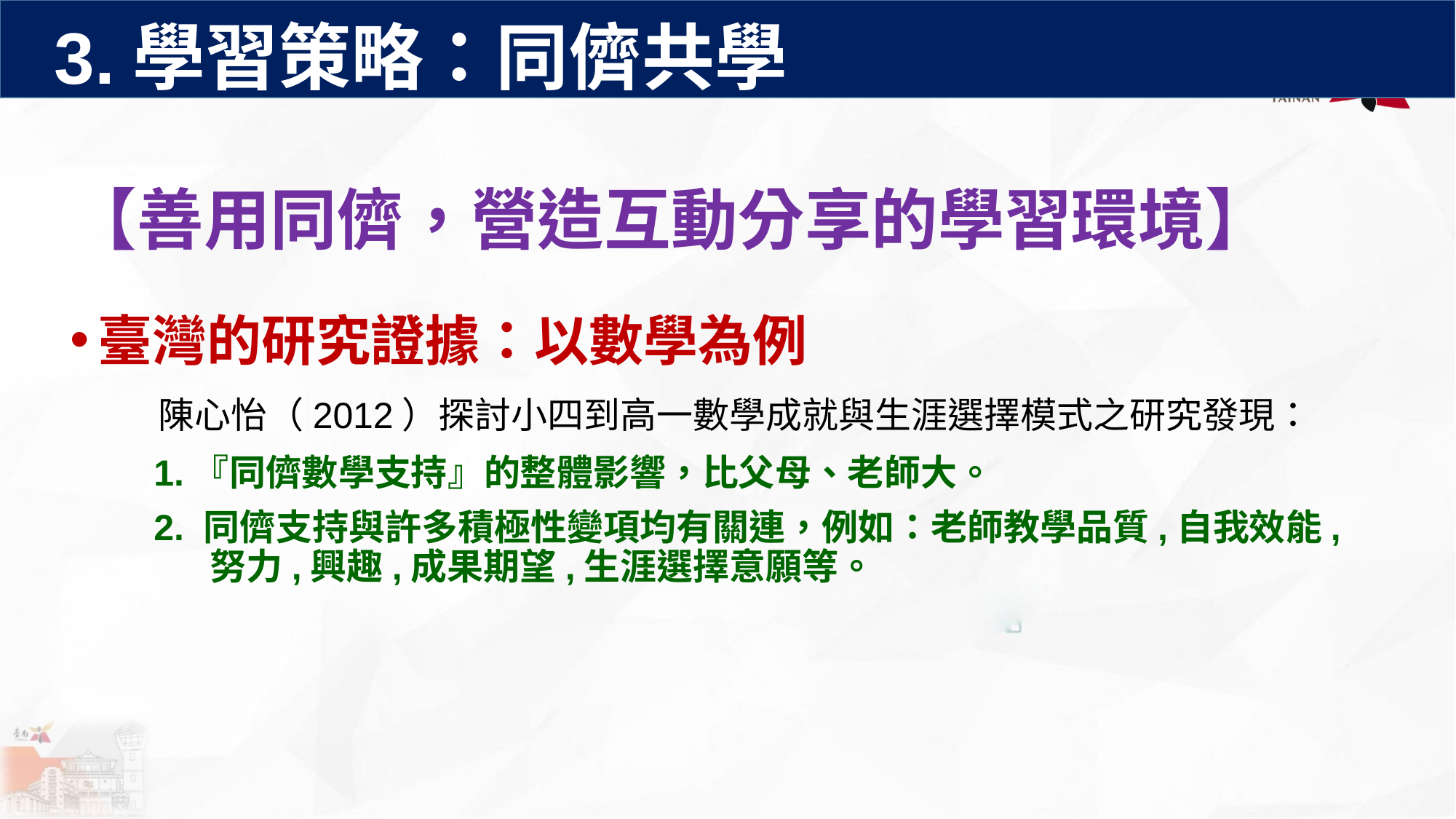

3.學習策略：同儕共學
【善用同儕，營造互動分享的學習環境】
臺灣的研究證據：以數學為例
  陳心怡（2012）探討小四到高一數學成就與生涯選擇模式之研究發現：
1.『同儕數學支持』的整體影響，比父母、老師大。
2. 同儕支持與許多積極性變項均有關連，例如：老師教學品質,自我效能,努力,興趣,成果期望,生涯選擇意願等。